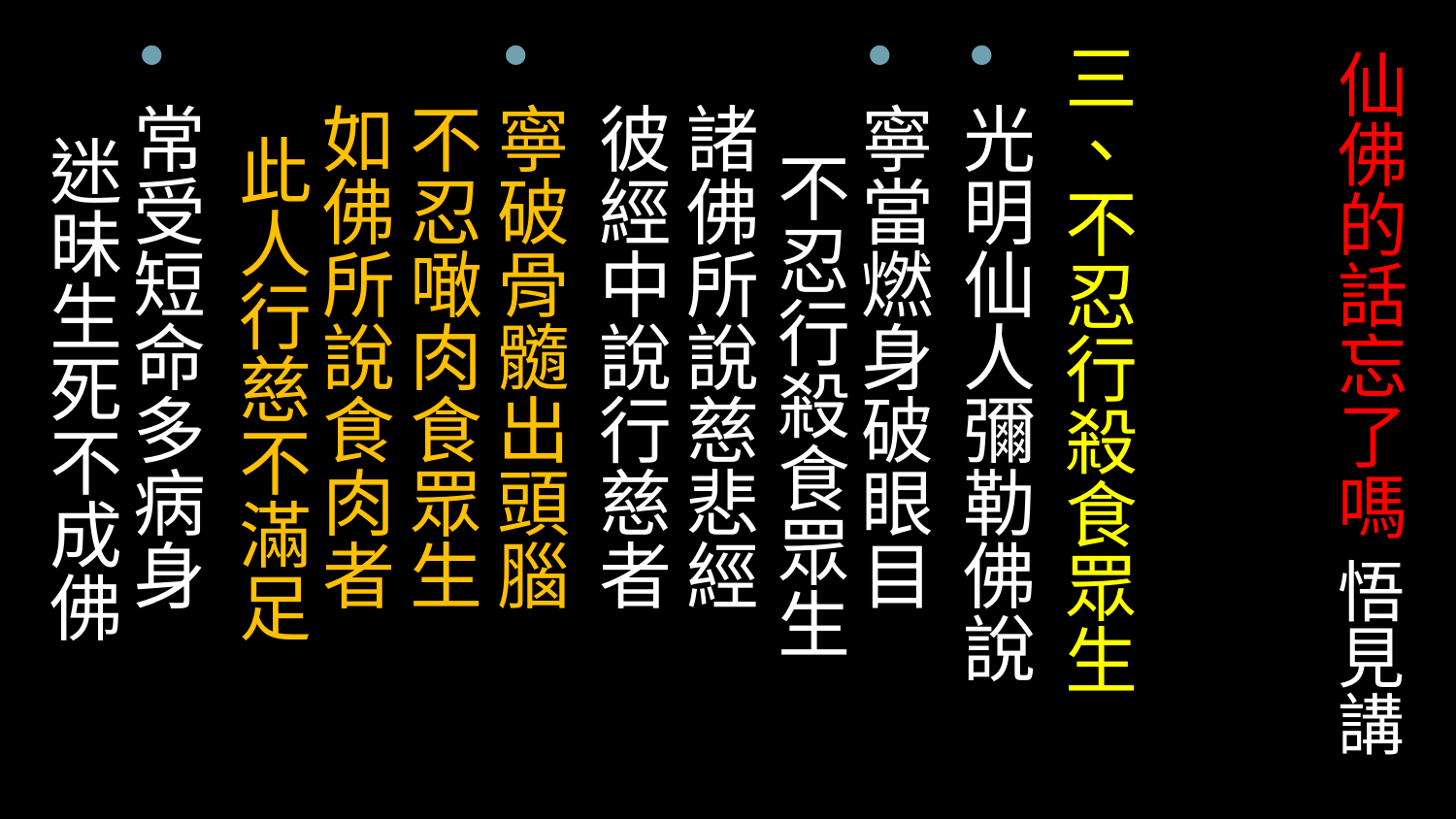

# 仙佛的話忘了嗎 悟見講
三、不忍行殺食眾生
光明仙人彌勒佛說
寧當燃身破眼目              不忍行殺食眾生
諸佛所說慈悲經           彼經中說行慈者
寧破骨髓出頭腦           不忍噉肉食眾生
如佛所說食肉者             此人行慈不滿足
常受短命多病身             迷昧生死不成佛